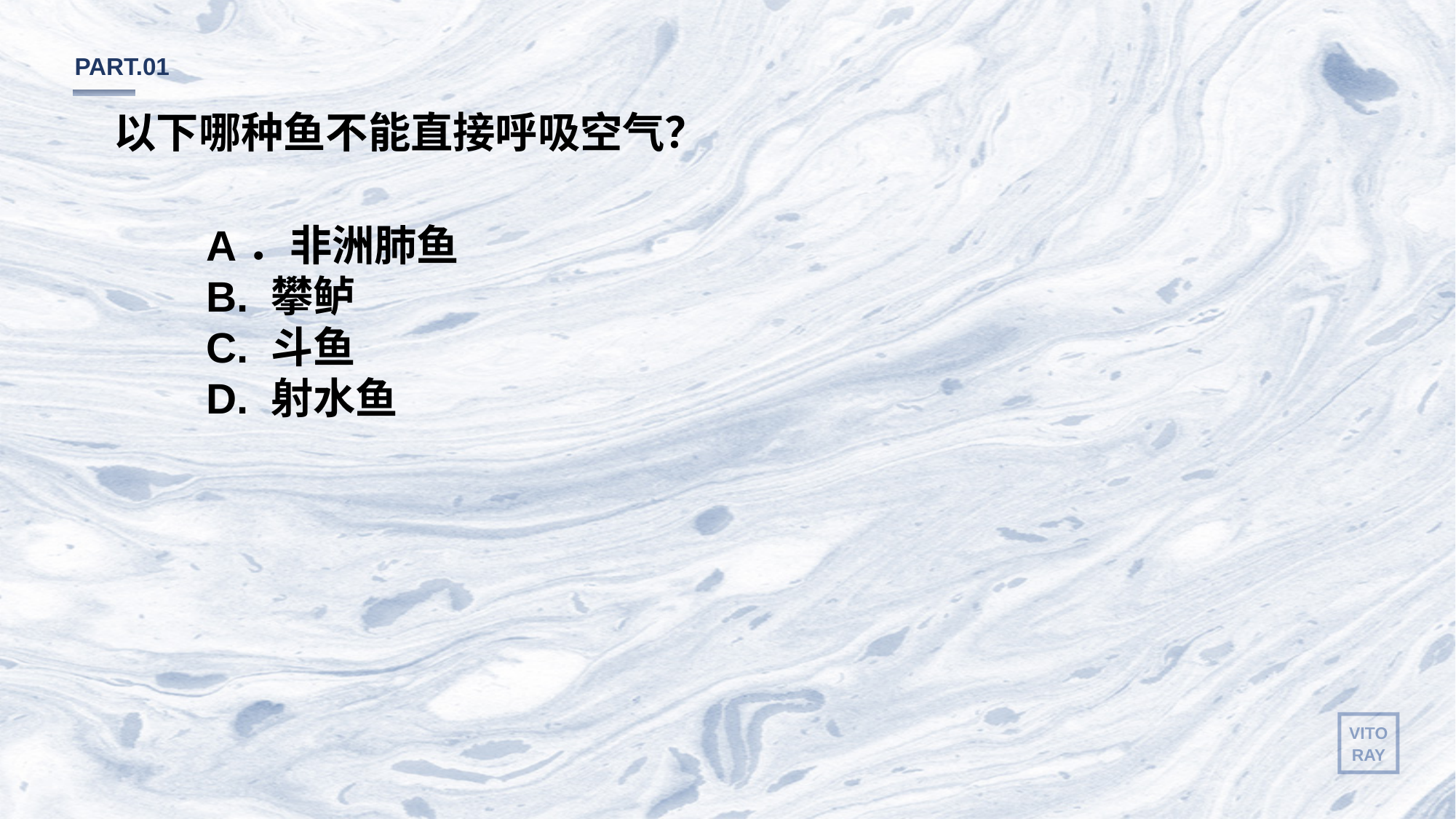

PART.01

以下哪种鱼不能直接呼吸空气？
A．非洲肺鱼
B. 攀鲈
C. 斗鱼
D. 射水鱼

VITO
RAY